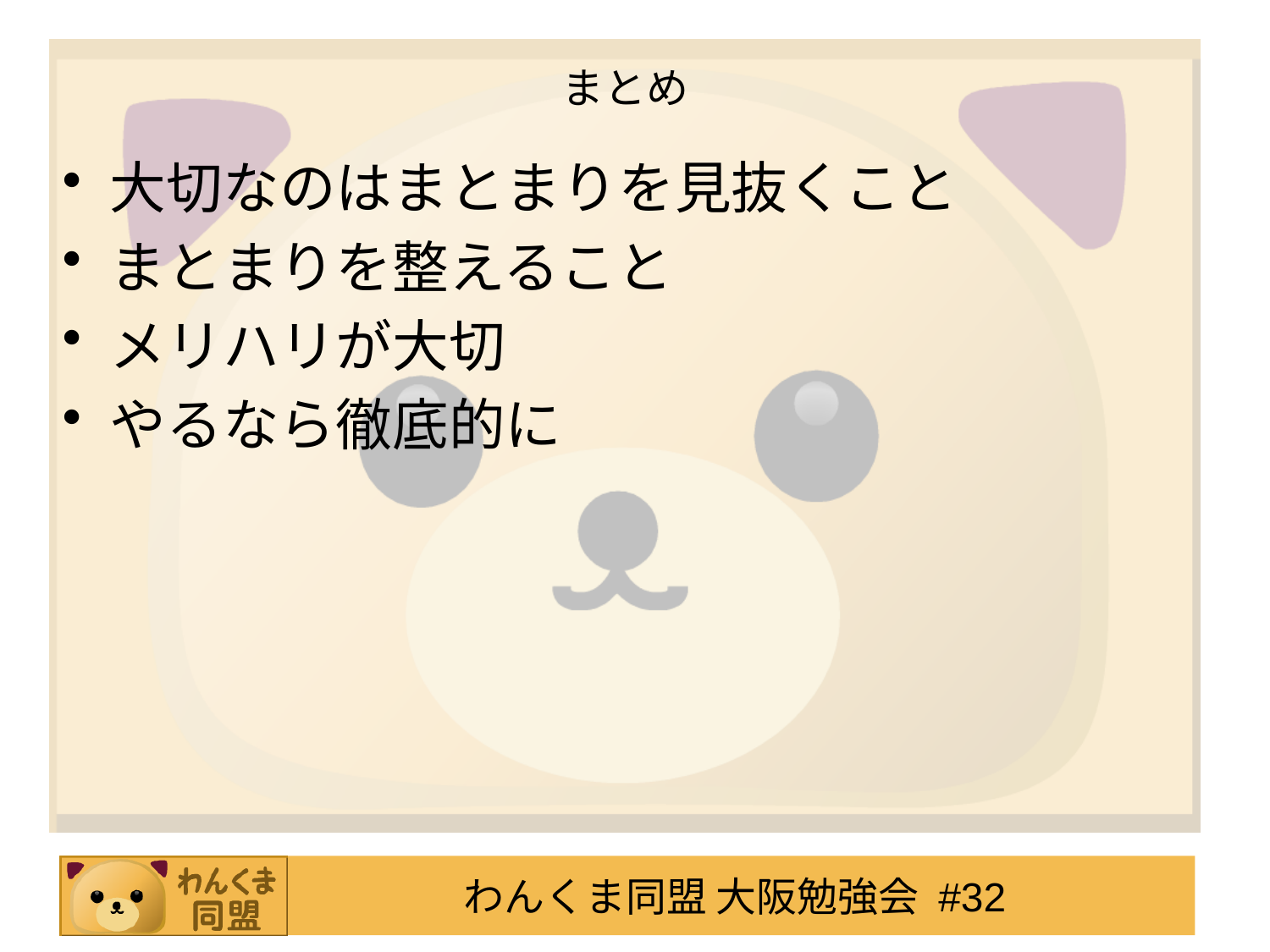

# まとめ
大切なのはまとまりを見抜くこと
まとまりを整えること
メリハリが大切
やるなら徹底的に